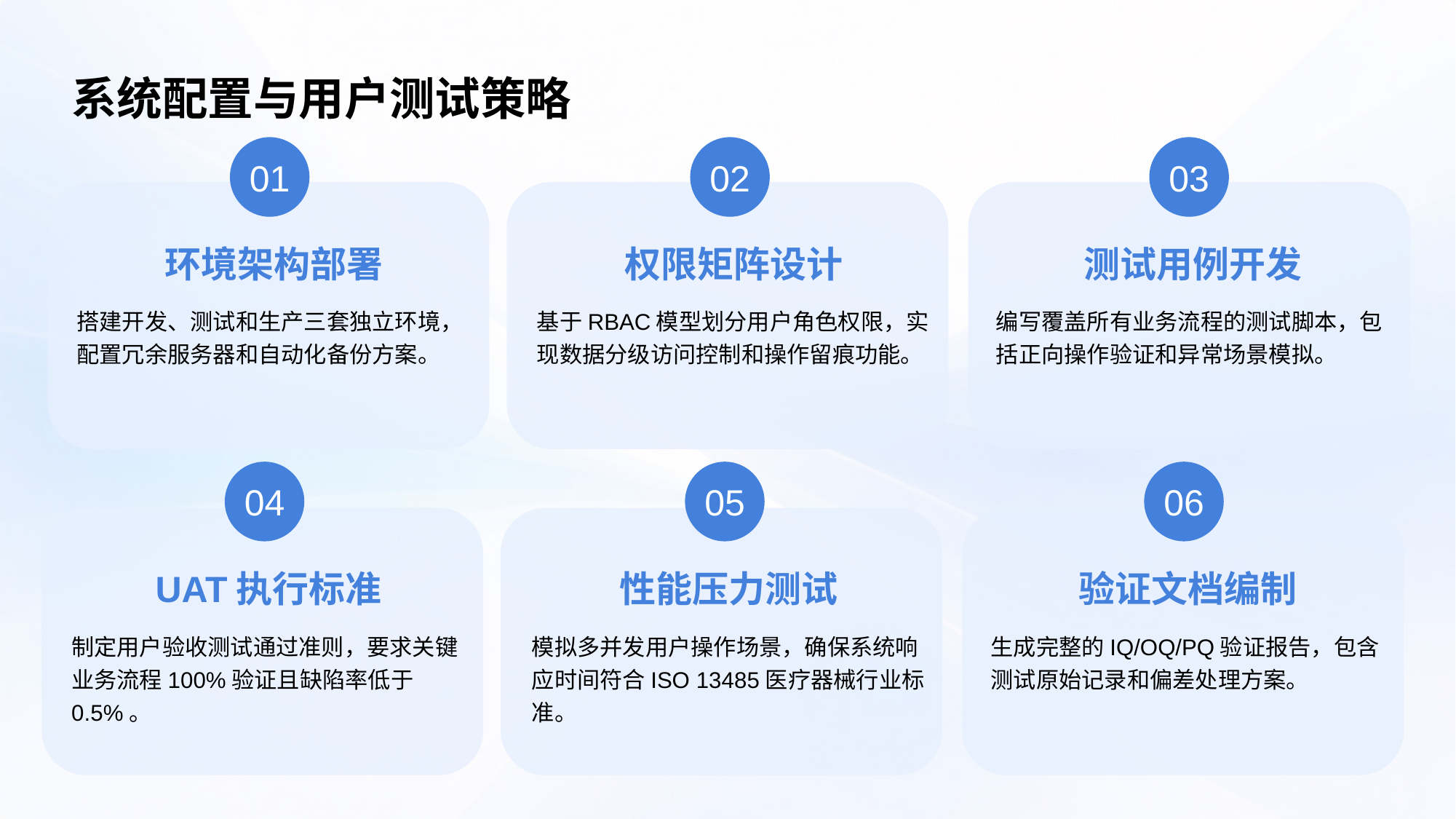

系统配置与用户测试策略
01
02
03

环境架构部署
权限矩阵设计
测试用例开发
搭建开发、测试和生产三套独立环境，配置冗余服务器和自动化备份方案。
基于RBAC模型划分用户角色权限，实现数据分级访问控制和操作留痕功能。
编写覆盖所有业务流程的测试脚本，包括正向操作验证和异常场景模拟。
04
05
06

UAT执行标准
性能压力测试
验证文档编制
制定用户验收测试通过准则，要求关键业务流程100%验证且缺陷率低于0.5%。
模拟多并发用户操作场景，确保系统响应时间符合ISO 13485医疗器械行业标准。
生成完整的IQ/OQ/PQ验证报告，包含测试原始记录和偏差处理方案。